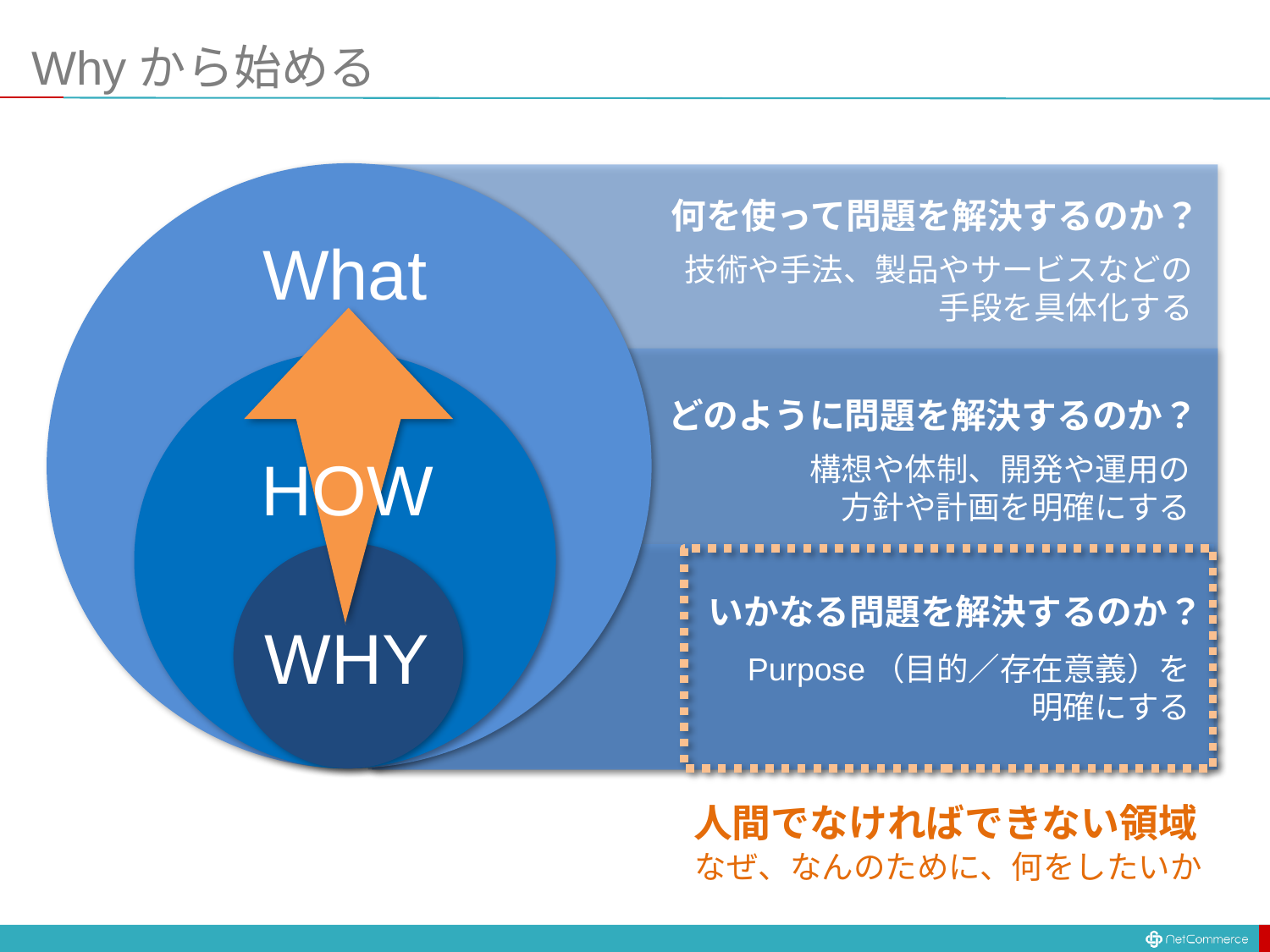

# Whyから始める

何を使って問題を解決するのか？
What
技術や手法、製品やサービスなどの
手段を具体化する

どのように問題を解決するのか？
HOW
構想や体制、開発や運用の
方針や計画を明確にする

人間でなければできない領域
なぜ、なんのために、何をしたいか
いかなる問題を解決するのか？
WHY
Purpose（目的／存在意義）を
明確にする